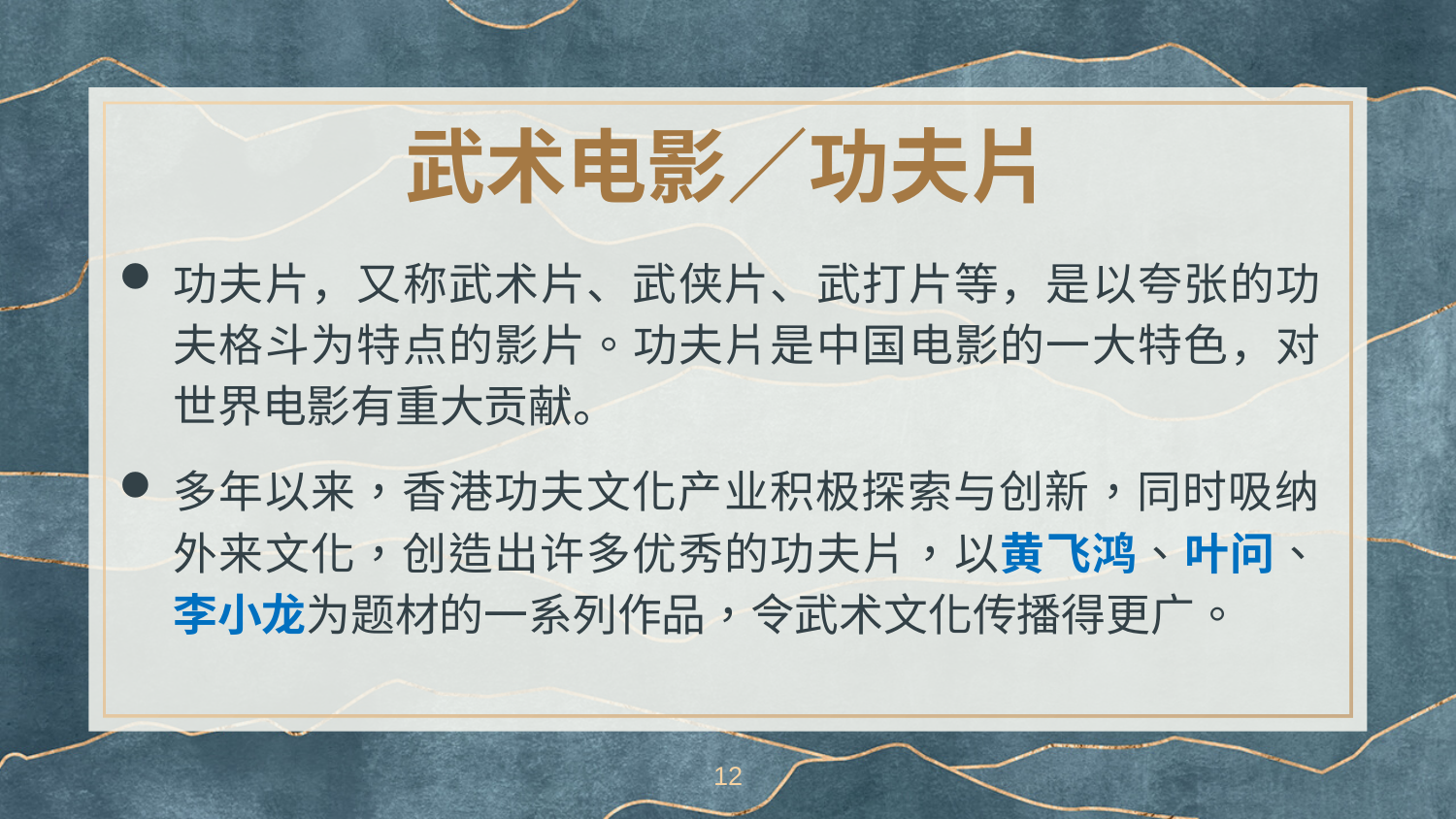

# 武术电影／功夫片
功夫片，又称武术片、武侠片、武打片等，是以夸张的功夫格斗为特点的影片。功夫片是中国电影的一大特色，对世界电影有重大贡献。
多年以来，香港功夫文化产业积极探索与创新，同时吸纳外来文化，创造出许多优秀的功夫片，以黄飞鸿、叶问、李小龙为题材的一系列作品，令武术文化传播得更广。
12